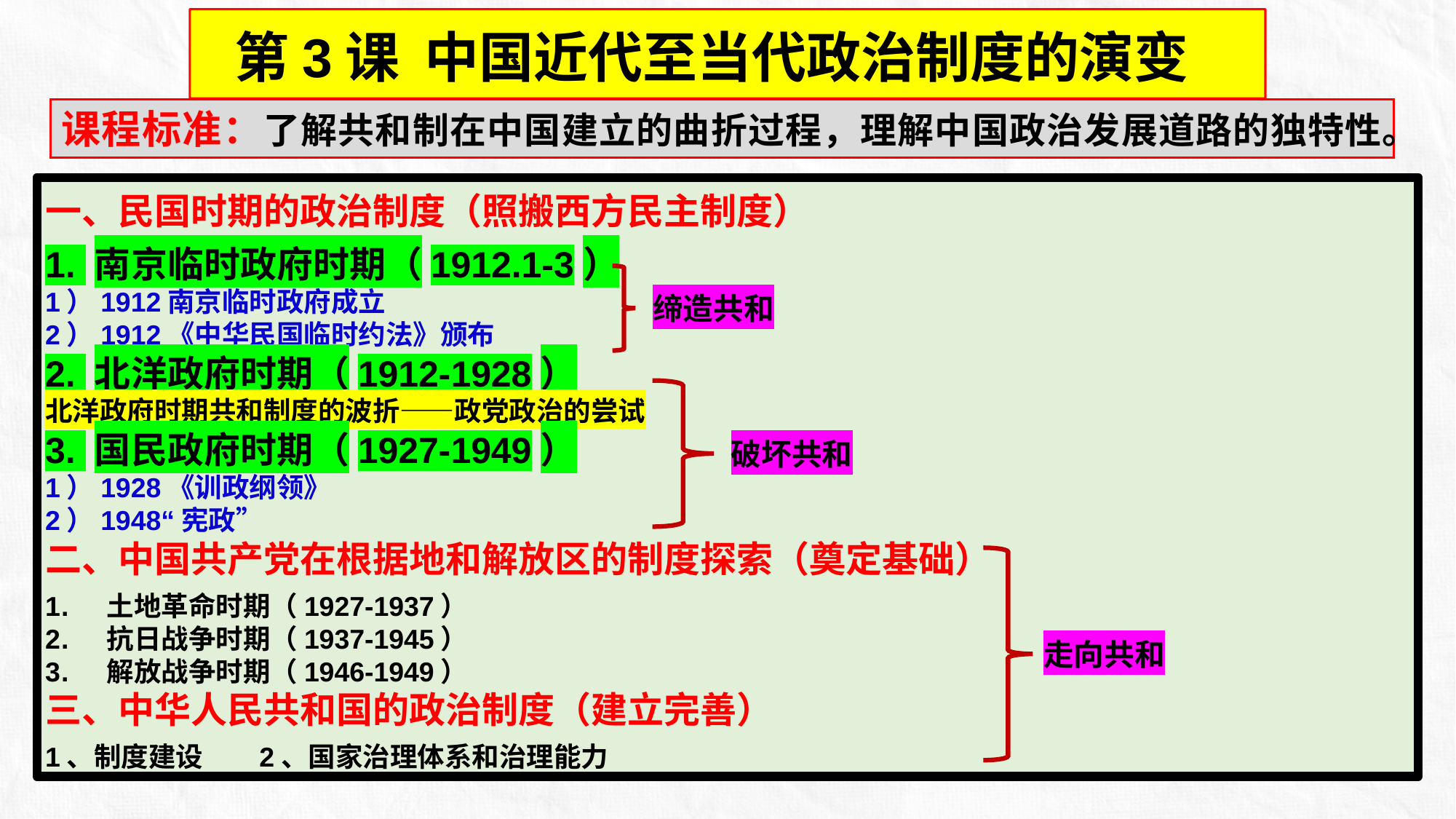

第3课  中国近代至当代政治制度的演变
课程标准：了解共和制在中国建立的曲折过程，理解中国政治发展道路的独特性。

一、民国时期的政治制度（照搬西方民主制度）
1. 南京临时政府时期（1912.1-3）
1）1912南京临时政府成立
2）1912《中华民国临时约法》颁布
2. 北洋政府时期（1912-1928）
北洋政府时期共和制度的波折——政党政治的尝试
3. 国民政府时期（1927-1949）
1）1928《训政纲领》
2）1948“宪政”
二、中国共产党在根据地和解放区的制度探索（奠定基础）
土地革命时期（1927-1937）
抗日战争时期（1937-1945）
解放战争时期（1946-1949）
三、中华人民共和国的政治制度（建立完善）
1、制度建设        2、国家治理体系和治理能力

缔造共和

破坏共和

走向共和